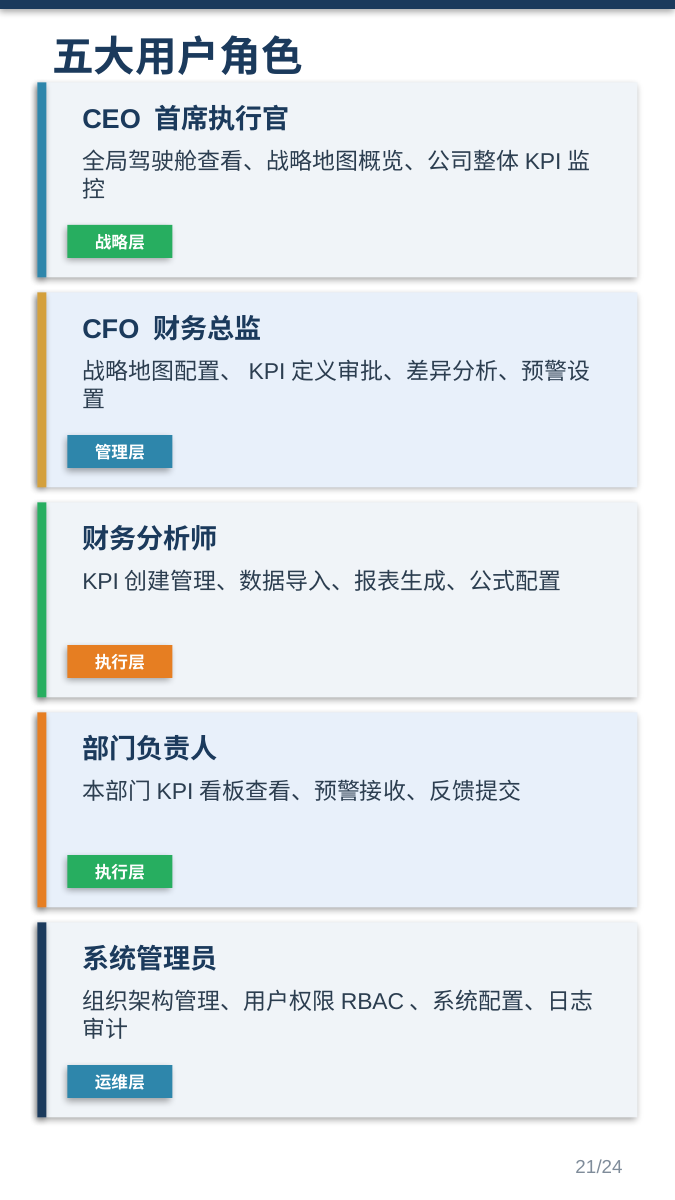

五大用户角色

CEO 首席执行官
全局驾驶舱查看、战略地图概览、公司整体KPI监控

战略层

CFO 财务总监
战略地图配置、KPI定义审批、差异分析、预警设置

管理层

财务分析师
KPI创建管理、数据导入、报表生成、公式配置

执行层

部门负责人
本部门KPI看板查看、预警接收、反馈提交

执行层

系统管理员
组织架构管理、用户权限RBAC、系统配置、日志审计

运维层
21/24